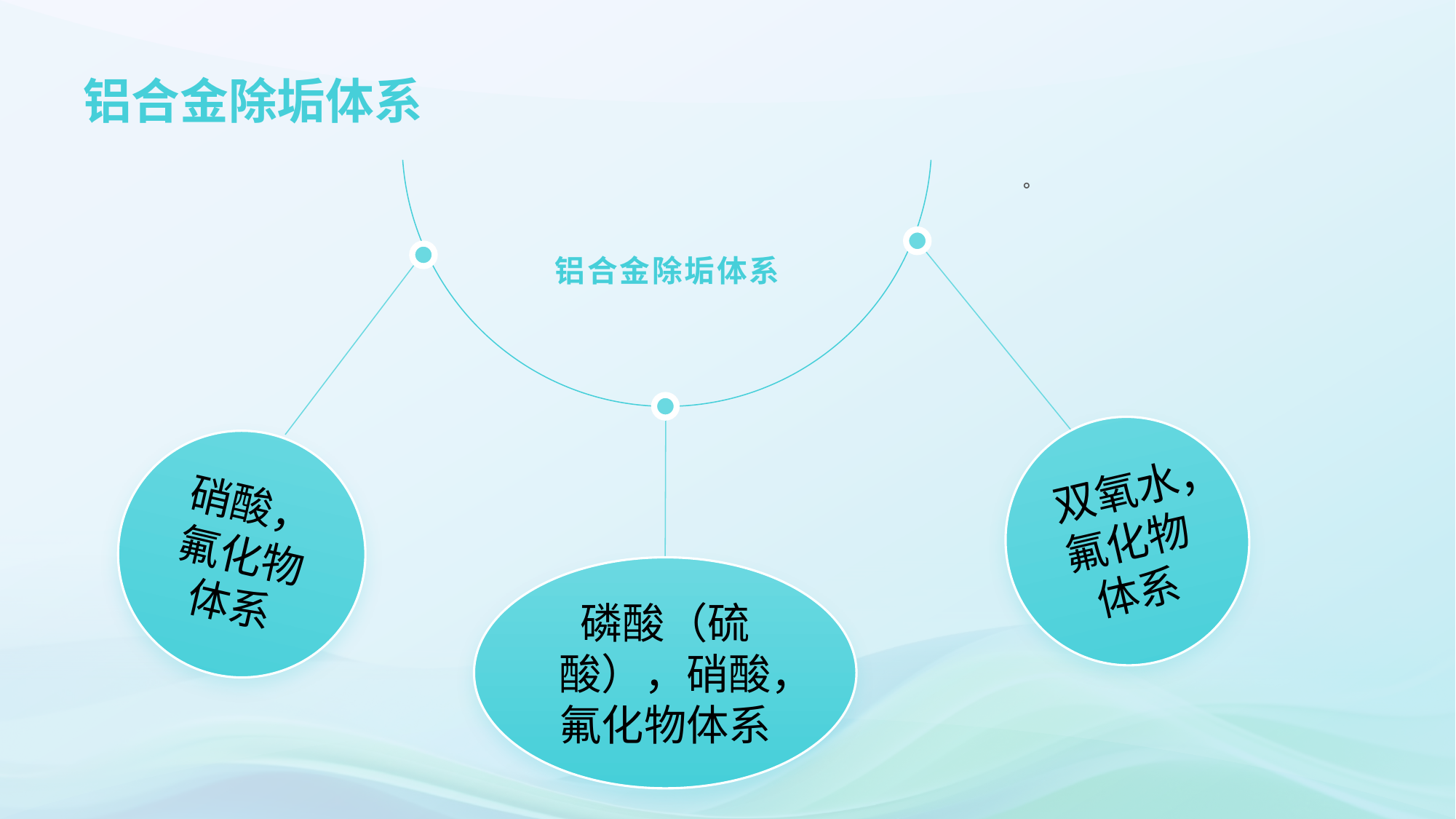

# 铝合金除垢体系
铝合金除垢体系

。

双氧水，氟化物体系
硝酸，氟化物体系
磷酸（硫酸），硝酸，氟化物体系